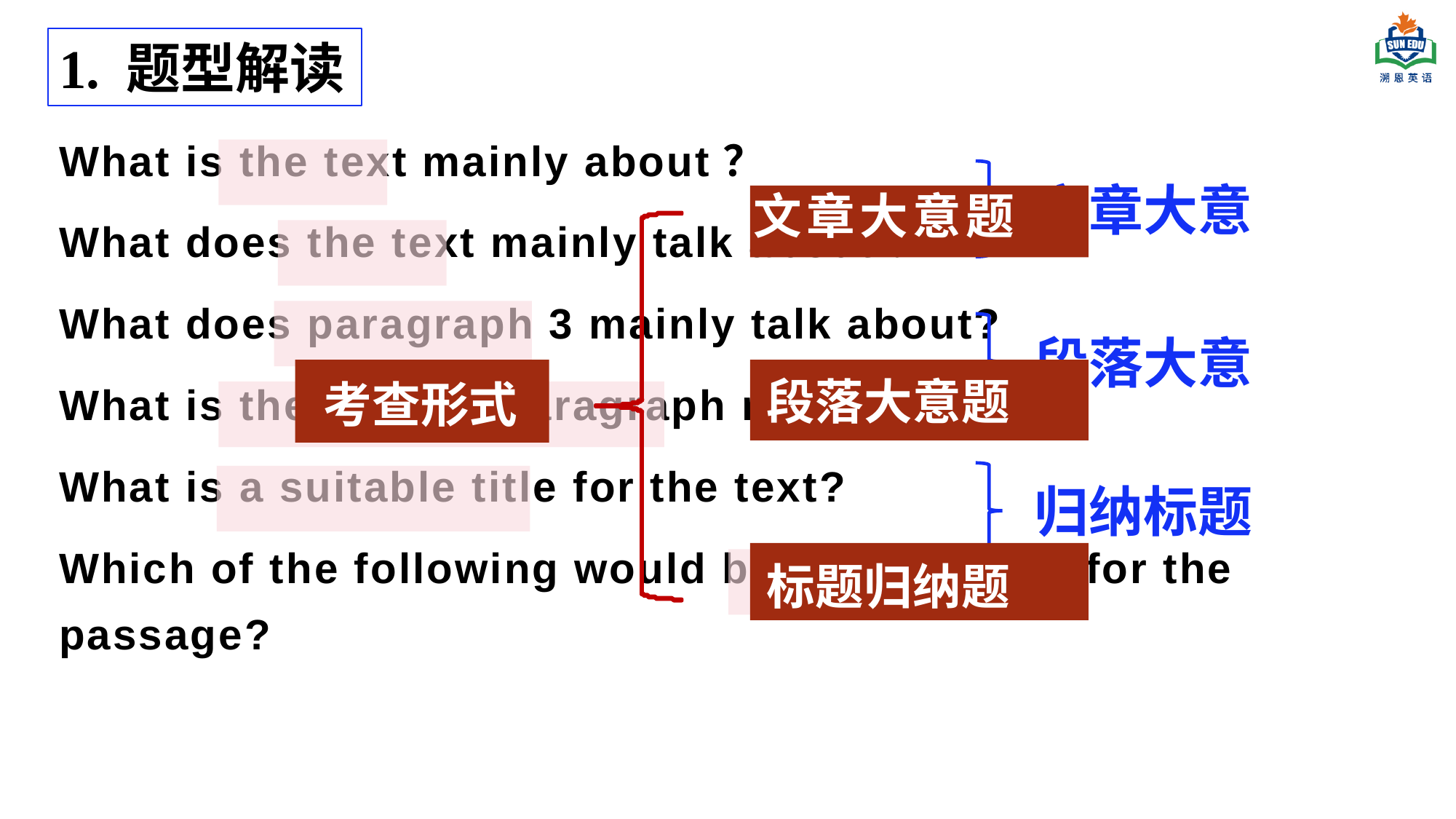

1. 题型解读

What is the text mainly about？
What does the text mainly talk about？
What does paragraph 3 mainly talk about?
What is the second paragraph mainly about?
What is a suitable title for the text?
Which of the following would be the best title for the passage?

文章大意
# 文章大意题

段落大意

段落大意题
考查形式

归纳标题

标题归纳题